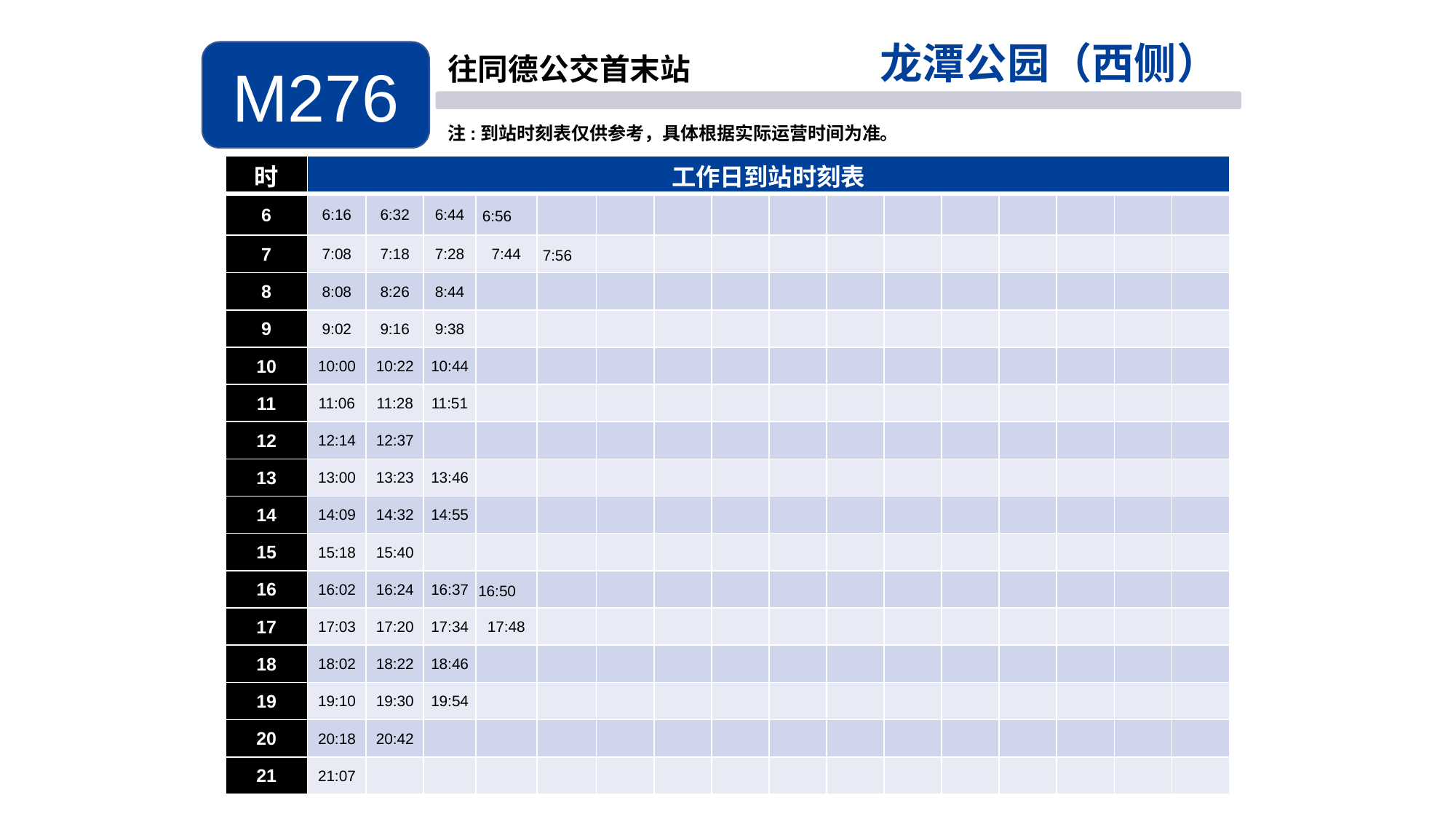

龙潭公园（西侧）
M276
往同德公交首末站

注:到站时刻表仅供参考，具体根据实际运营时间为准。
| 时 | 工作日到站时刻表 |  |  |  |  |  |  |  |  |  |  |  |  |  |  |  |
| --- | --- | --- | --- | --- | --- | --- | --- | --- | --- | --- | --- | --- | --- | --- | --- | --- |
| 6 | 6:16 | 6:32 | 6:44 | 6:56 |  |  |  |  |  |  |  |  |  |  |  |  |
| 7 | 7:08 | 7:18 | 7:28 | 7:44 | 7:56 |  |  |  |  |  |  |  |  |  |  |  |
| 8 | 8:08 | 8:26 | 8:44 |  |  |  |  |  |  |  |  |  |  |  |  |  |
| 9 | 9:02 | 9:16 | 9:38 |  |  |  |  |  |  |  |  |  |  |  |  |  |
| 10 | 10:00 | 10:22 | 10:44 |  |  |  |  |  |  |  |  |  |  |  |  |  |
| 11 | 11:06 | 11:28 | 11:51 |  |  |  |  |  |  |  |  |  |  |  |  |  |
| 12 | 12:14 | 12:37 |  |  |  |  |  |  |  |  |  |  |  |  |  |  |
| 13 | 13:00 | 13:23 | 13:46 |  |  |  |  |  |  |  |  |  |  |  |  |  |
| 14 | 14:09 | 14:32 | 14:55 |  |  |  |  |  |  |  |  |  |  |  |  |  |
| 15 | 15:18 | 15:40 |  |  |  |  |  |  |  |  |  |  |  |  |  |  |
| 16 | 16:02 | 16:24 | 16:37 | 16:50 |  |  |  |  |  |  |  |  |  |  |  |  |
| 17 | 17:03 | 17:20 | 17:34 | 17:48 |  |  |  |  |  |  |  |  |  |  |  |  |
| 18 | 18:02 | 18:22 | 18:46 |  |  |  |  |  |  |  |  |  |  |  |  |  |
| 19 | 19:10 | 19:30 | 19:54 |  |  |  |  |  |  |  |  |  |  |  |  |  |
| 20 | 20:18 | 20:42 |  |  |  |  |  |  |  |  |  |  |  |  |  |  |
| 21 | 21:07 |  |  |  |  |  |  |  |  |  |  |  |  |  |  |  |